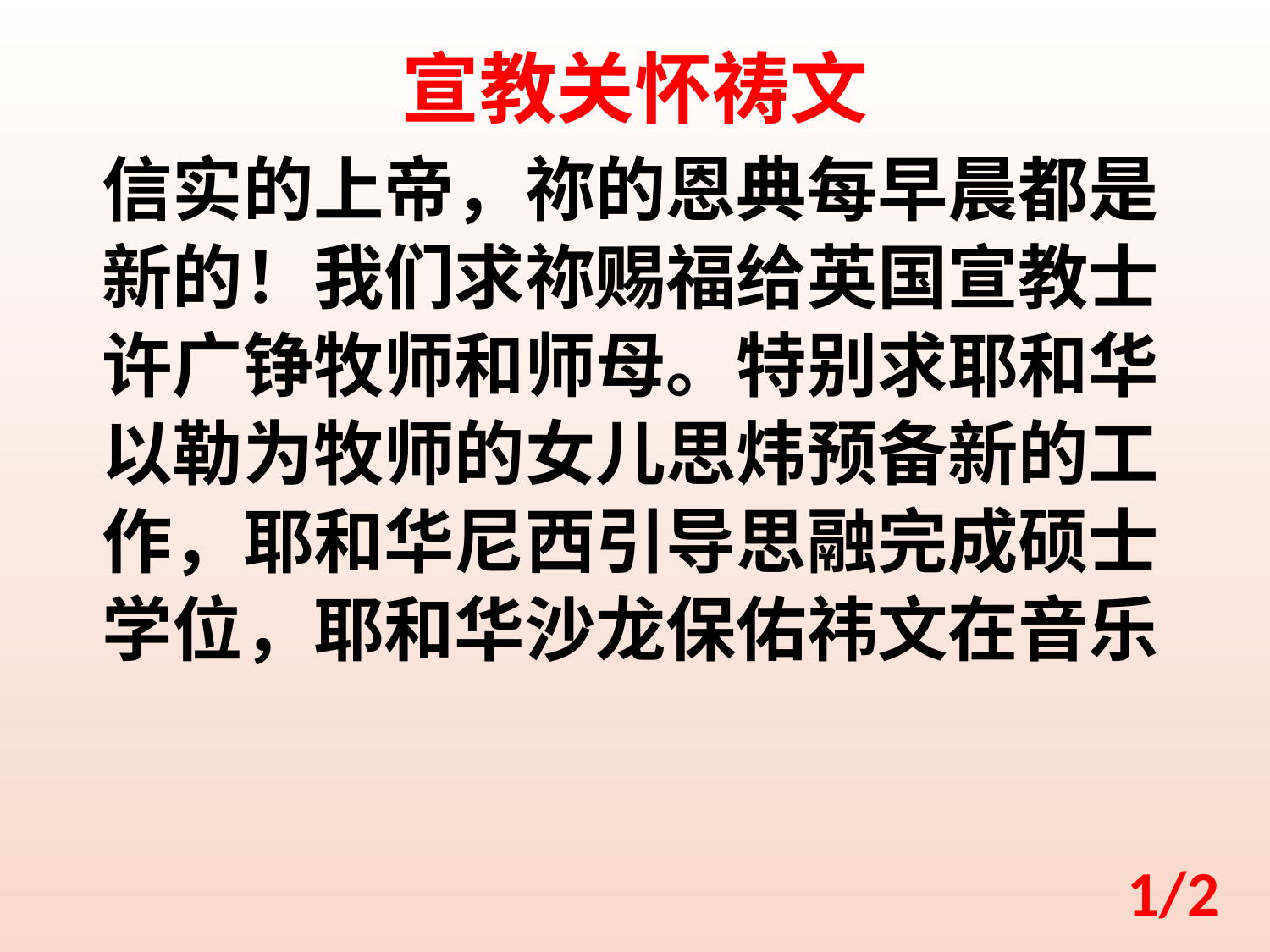

宣教关怀祷文
信实的上帝，祢的恩典每早晨都是新的！我们求祢赐福给英国宣教士许广铮牧师和师母。特别求耶和华以勒为牧师的女儿思炜预备新的工作，耶和华尼西引导思融完成硕士学位，耶和华沙龙保佑祎文在音乐
1/2